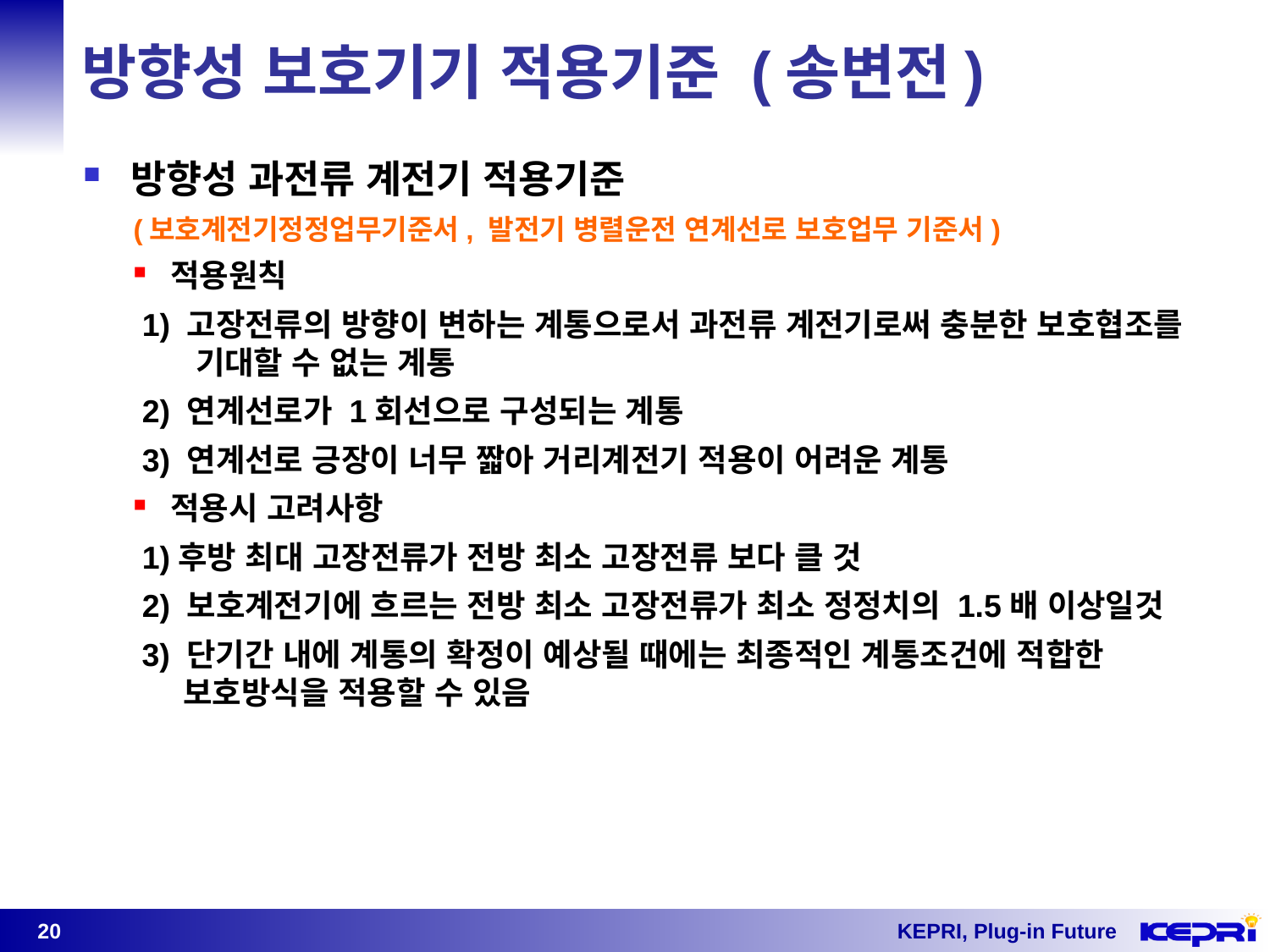

방향성 보호기기 적용기준 (송변전)
방향성 과전류 계전기 적용기준
(보호계전기정정업무기준서, 발전기 병렬운전 연계선로 보호업무 기준서)
적용원칙
 1) 고장전류의 방향이 변하는 계통으로서 과전류 계전기로써 충분한 보호협조를 기대할 수 없는 계통
 2) 연계선로가 1회선으로 구성되는 계통
 3) 연계선로 긍장이 너무 짧아 거리계전기 적용이 어려운 계통
적용시 고려사항
 1)후방 최대 고장전류가 전방 최소 고장전류 보다 클 것
 2) 보호계전기에 흐르는 전방 최소 고장전류가 최소 정정치의 1.5배 이상일것
 3) 단기간 내에 계통의 확정이 예상될 때에는 최종적인 계통조건에 적합한 보호방식을 적용할 수 있음